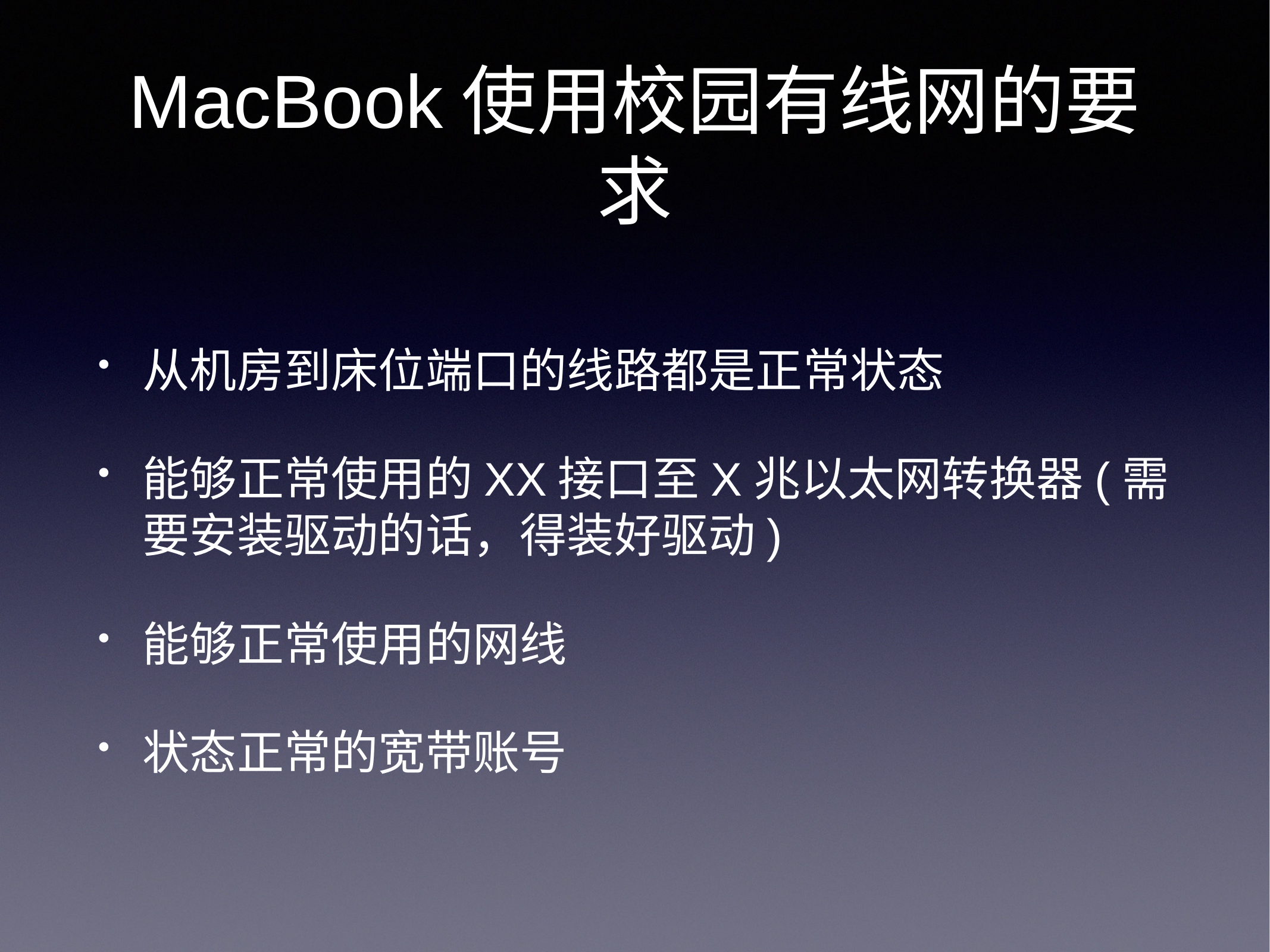

# MacBook使用校园有线网的要求
从机房到床位端口的线路都是正常状态
能够正常使用的XX接口至X兆以太网转换器(需要安装驱动的话，得装好驱动)
能够正常使用的网线
状态正常的宽带账号